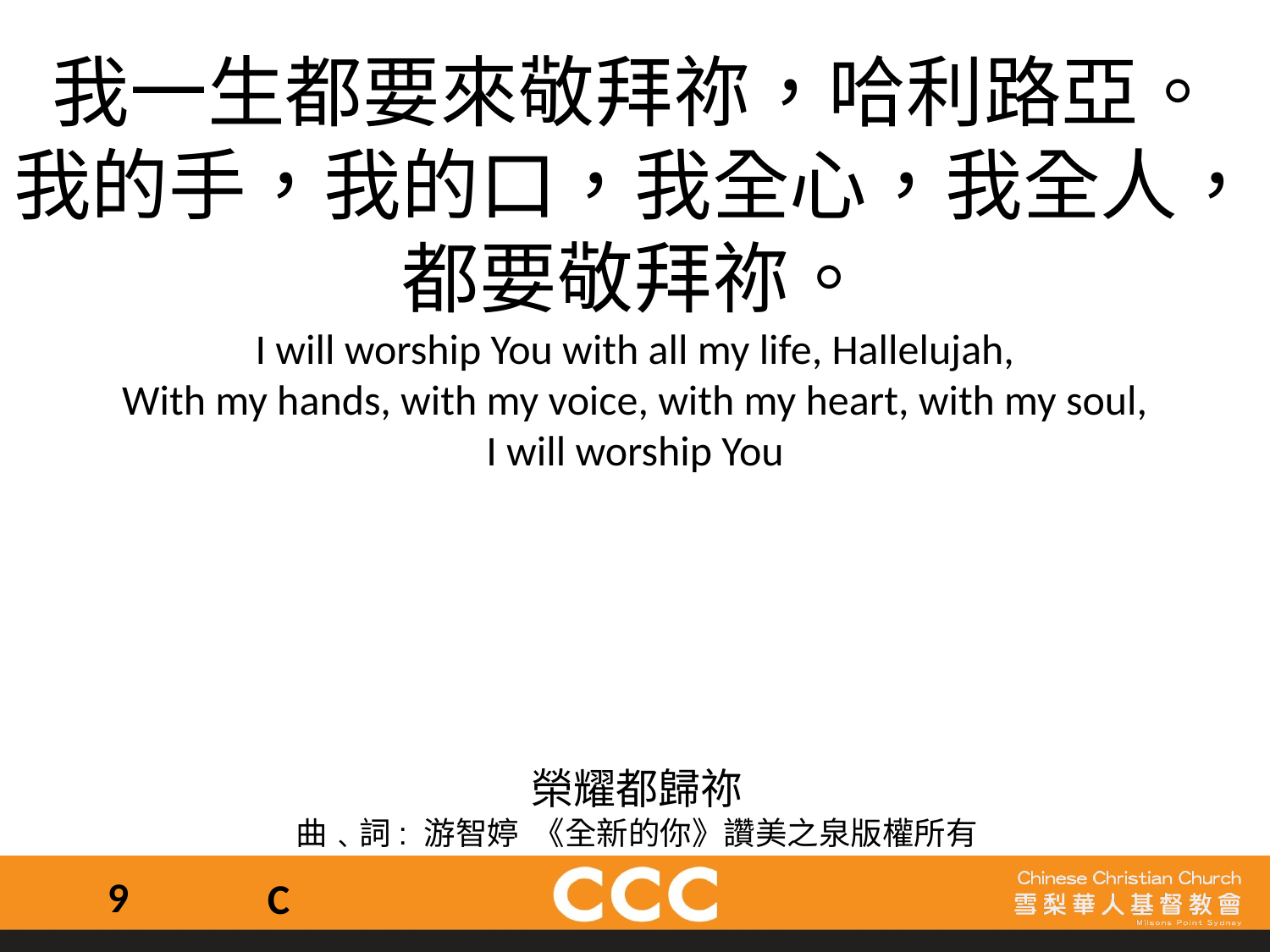

我一生都要來敬拜祢，哈利路亞。
我的手，我的口，我全心，我全人，
都要敬拜祢。
I will worship You with all my life, Hallelujah,
With my hands, with my voice, with my heart, with my soul,
I will worship You
榮耀都歸祢
曲﹑詞: 游智婷  《全新的你》讚美之泉版權所有
9
C